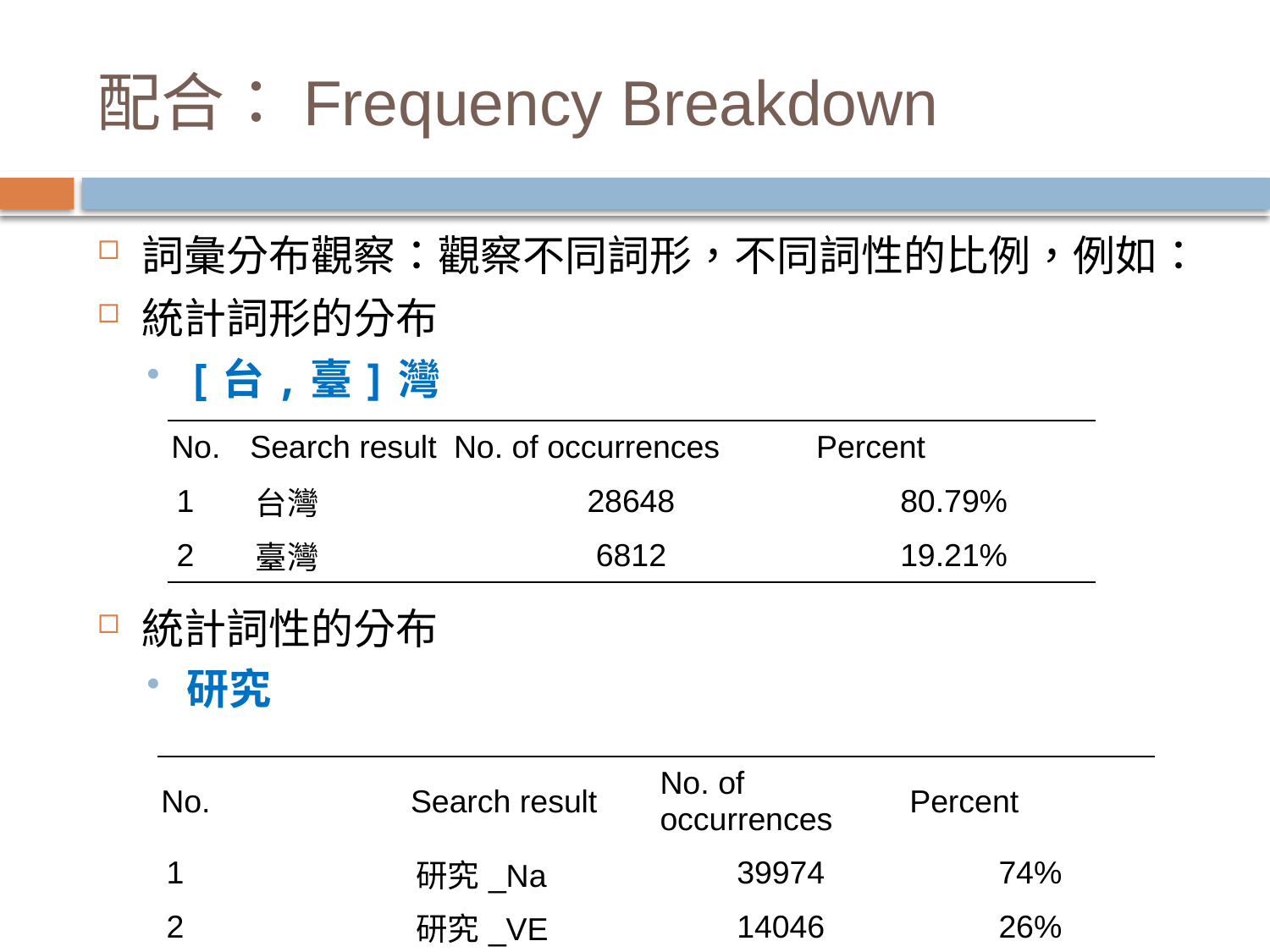

# 配合：Frequency Breakdown
詞彙分布觀察：觀察不同詞形，不同詞性的比例，例如：
統計詞形的分布
[台,臺]灣

統計詞性的分布
研究

| No. | Search result | No. of occurrences | Percent |
| --- | --- | --- | --- |
| 1 | 台灣 | 28648 | 80.79% |
| 2 | 臺灣 | 6812 | 19.21% |
| No. | Search result | No. of occurrences | Percent |
| --- | --- | --- | --- |
| 1 | 研究\_Na | 39974 | 74% |
| 2 | 研究\_VE | 14046 | 26% |